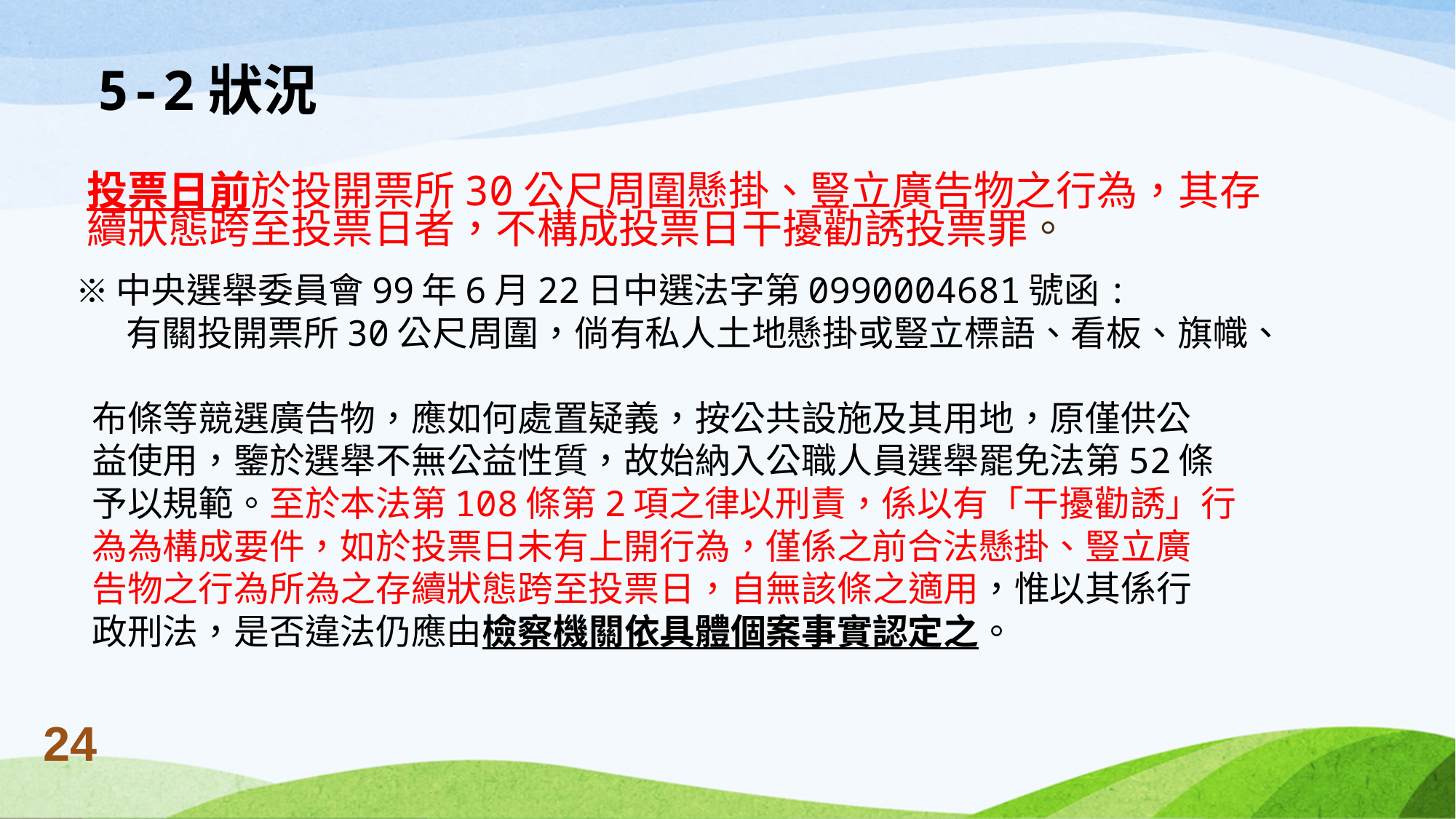

# 5-2狀況
投票日前於投開票所30公尺周圍懸掛、豎立廣告物之行為，其存續狀態跨至投票日者，不構成投票日干擾勸誘投票罪。
※中央選舉委員會99年6月22日中選法字第0990004681號函:
  有關投開票所30公尺周圍，倘有私人土地懸掛或豎立標語、看板、旗幟、
  布條等競選廣告物，應如何處置疑義，按公共設施及其用地，原僅供公
  益使用，鑒於選舉不無公益性質，故始納入公職人員選舉罷免法第52條
  予以規範。至於本法第108條第2項之律以刑責，係以有「干擾勸誘」行
  為為構成要件，如於投票日未有上開行為，僅係之前合法懸掛、豎立廣
  告物之行為所為之存續狀態跨至投票日，自無該條之適用，惟以其係行
  政刑法，是否違法仍應由檢察機關依具體個案事實認定之。
24